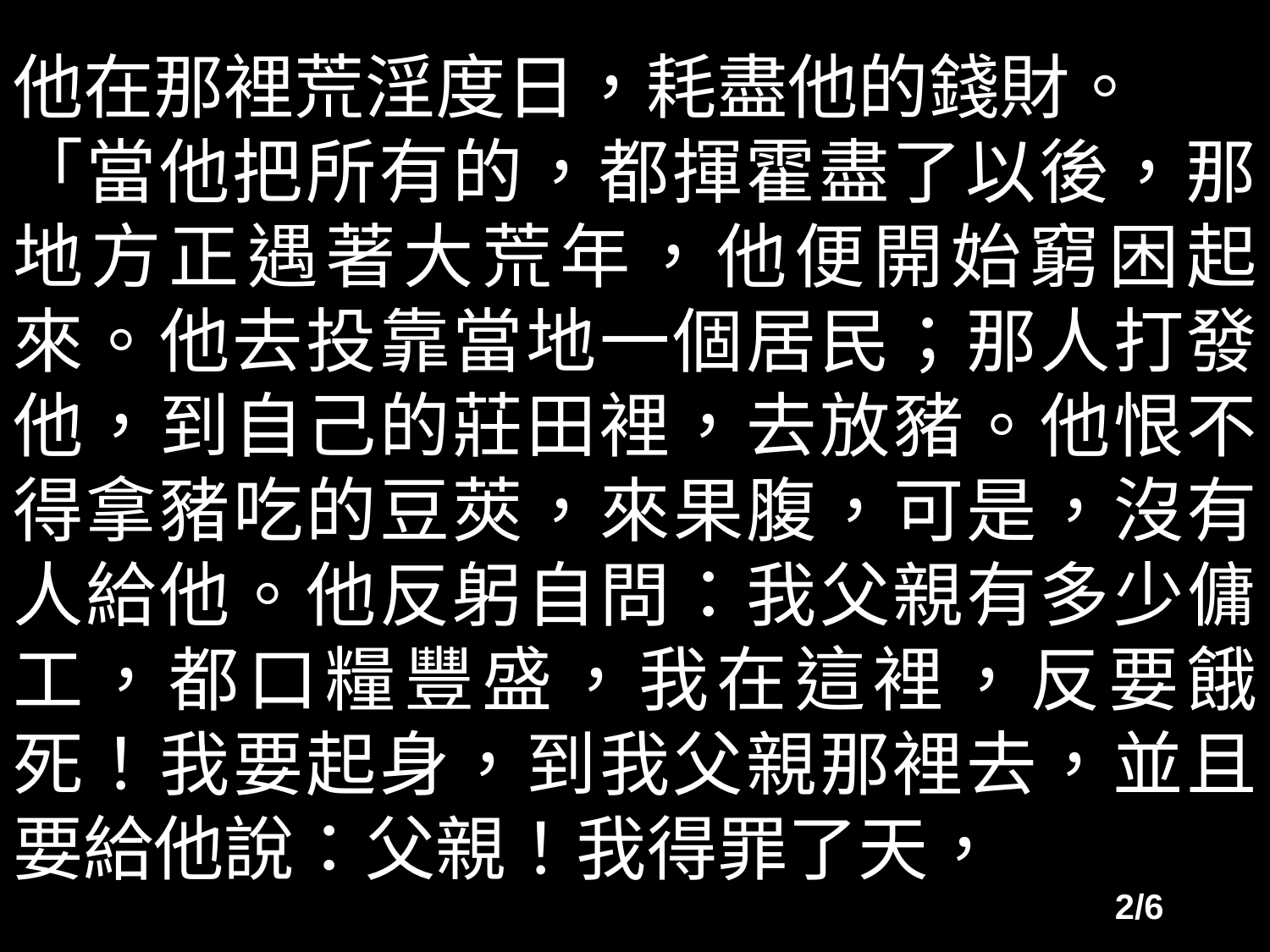

他在那裡荒淫度日，耗盡他的錢財。
「當他把所有的，都揮霍盡了以後，那地方正遇著大荒年，他便開始窮困起來。他去投靠當地一個居民；那人打發他，到自己的莊田裡，去放豬。他恨不得拿豬吃的豆莢，來果腹，可是，沒有人給他。他反躬自問：我父親有多少傭工，都口糧豐盛，我在這裡，反要餓死！我要起身，到我父親那裡去，並且要給他說：父親！我得罪了天，
2/6